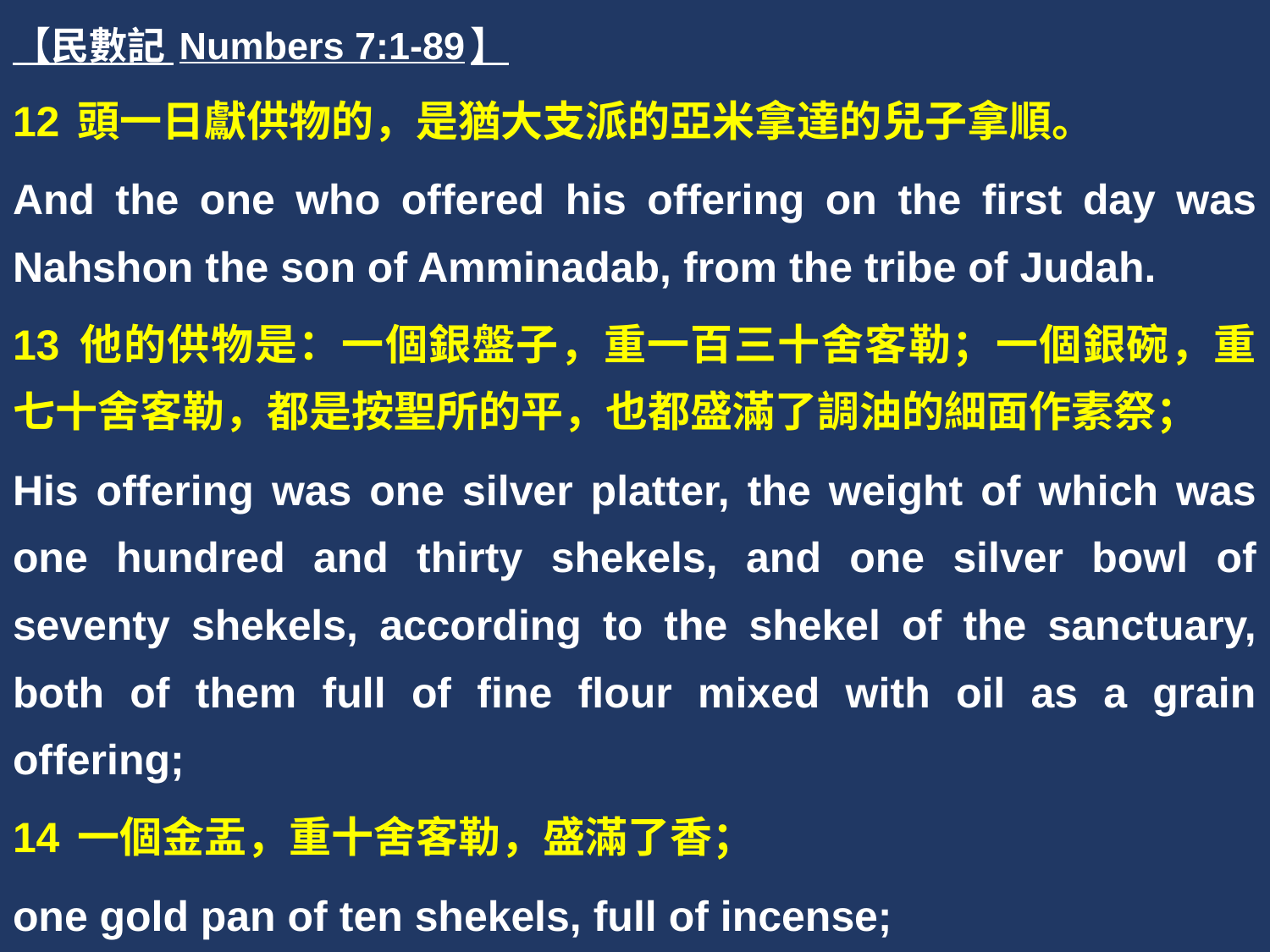

【民數記 Numbers 7:1-89】
12 頭一日獻供物的，是猶大支派的亞米拿達的兒子拿順。
And the one who offered his offering on the first day was Nahshon the son of Amminadab, from the tribe of Judah.
13 他的供物是：一個銀盤子，重一百三十舍客勒；一個銀碗，重七十舍客勒，都是按聖所的平，也都盛滿了調油的細面作素祭；
His offering was one silver platter, the weight of which was one hundred and thirty shekels, and one silver bowl of seventy shekels, according to the shekel of the sanctuary, both of them full of fine flour mixed with oil as a grain offering;
14 一個金盂，重十舍客勒，盛滿了香；
one gold pan of ten shekels, full of incense;